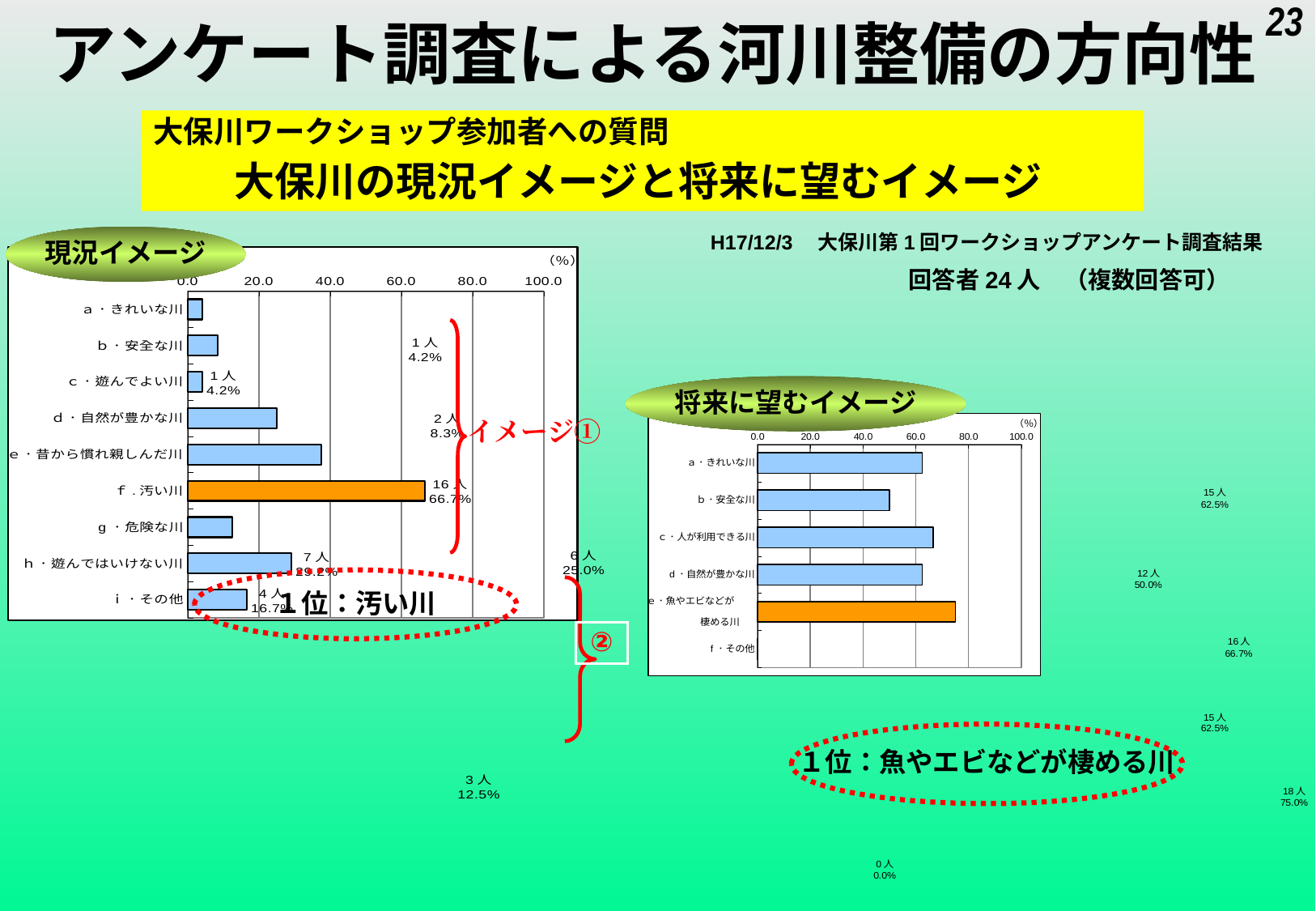

アンケート調査による河川整備の方向性
23
大保川ワークショップ参加者への質問
　　大保川の現況イメージと将来に望むイメージ
H17/12/3　大保川第1回ワークショップアンケート調査結果
現況イメージ

### Chart

| Category |  |
|---|---|
| ａ．きれいな川 | 4.166666666666666 |
| ｂ．安全な川 | 8.333333333333332 |
| ｃ．遊んでよい川 | 4.166666666666666 |
| ｄ．自然が豊かな川 | 25.0 |
| ｅ．昔から慣れ親しんだ川 | 37.5 |
| ｆ.汚い川 | 66.66666666666666 |
| g．危険な川 | 12.5 |
| ｈ．遊んではいけない川 | 29.166666666666668 |
| ｉ．その他 | 16.666666666666664 |
回答者24人　（複数回答可）

イメージ①
将来に望むイメージ

### Chart

| Category |  |
|---|---|
| ａ．きれいな川 | 62.5 |
| ｂ．安全な川 | 50.0 |
| ｃ．人が利用できる川 | 66.66666666666666 |
| d．自然が豊かな川 | 62.5 |
| ｅ．魚やエビなどが                                                          棲める川 | 75.0 |
| f．その他 | 0.0 |
１位：汚い川

②
１位：魚やエビなどが棲める川